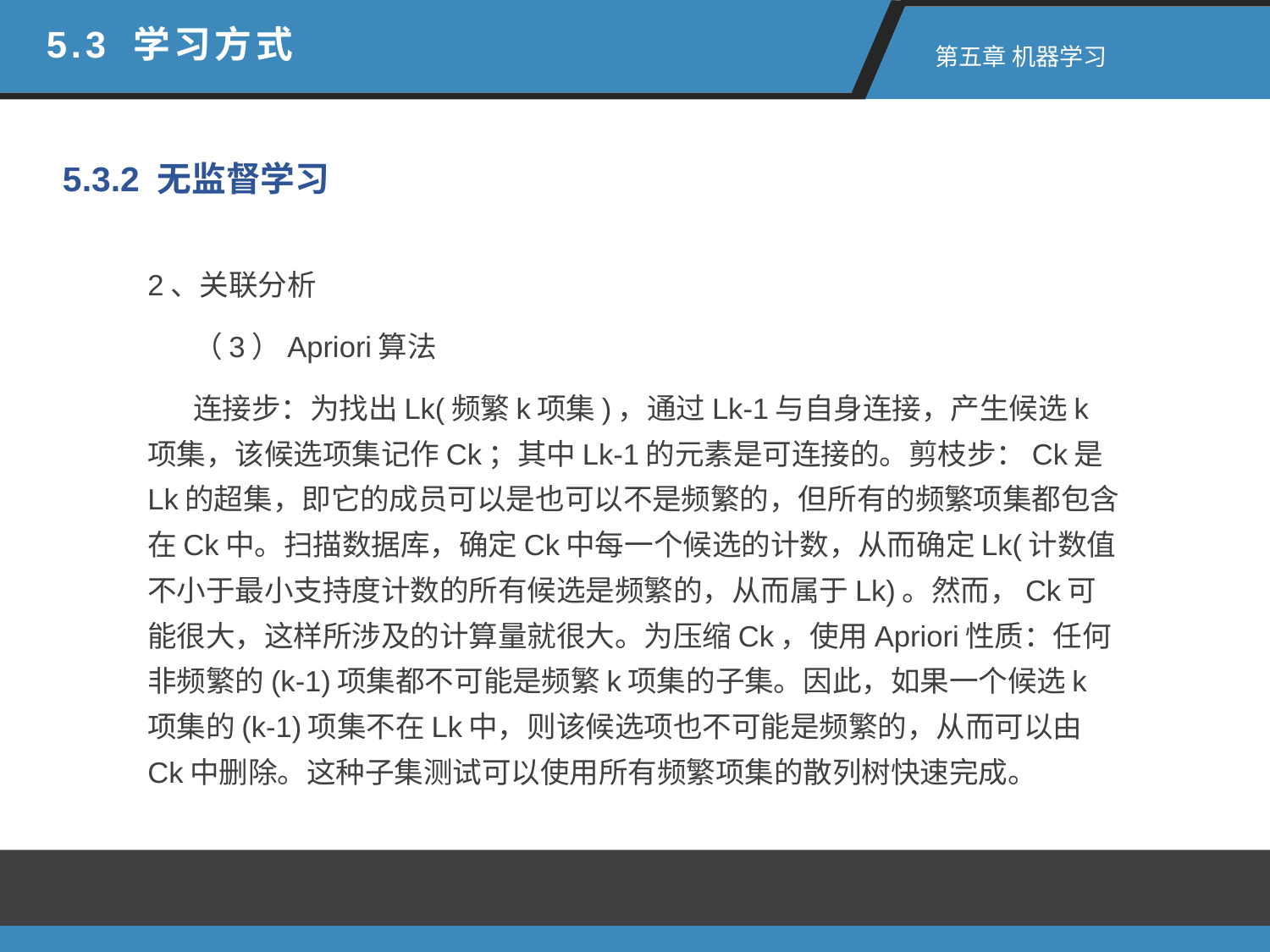

5.3 学习方式
  第五章 机器学习
5.3.2 无监督学习
2、关联分析
      （3）Apriori算法
      连接步：为找出Lk(频繁k项集)，通过Lk-1与自身连接，产生候选k项集，该候选项集记作Ck；其中Lk-1的元素是可连接的。剪枝步：Ck是Lk的超集，即它的成员可以是也可以不是频繁的，但所有的频繁项集都包含在Ck中。扫描数据库，确定Ck中每一个候选的计数，从而确定Lk(计数值不小于最小支持度计数的所有候选是频繁的，从而属于Lk)。然而，Ck可能很大，这样所涉及的计算量就很大。为压缩Ck，使用Apriori性质：任何非频繁的(k-1)项集都不可能是频繁k项集的子集。因此，如果一个候选k项集的(k-1)项集不在Lk中，则该候选项也不可能是频繁的，从而可以由Ck中删除。这种子集测试可以使用所有频繁项集的散列树快速完成。